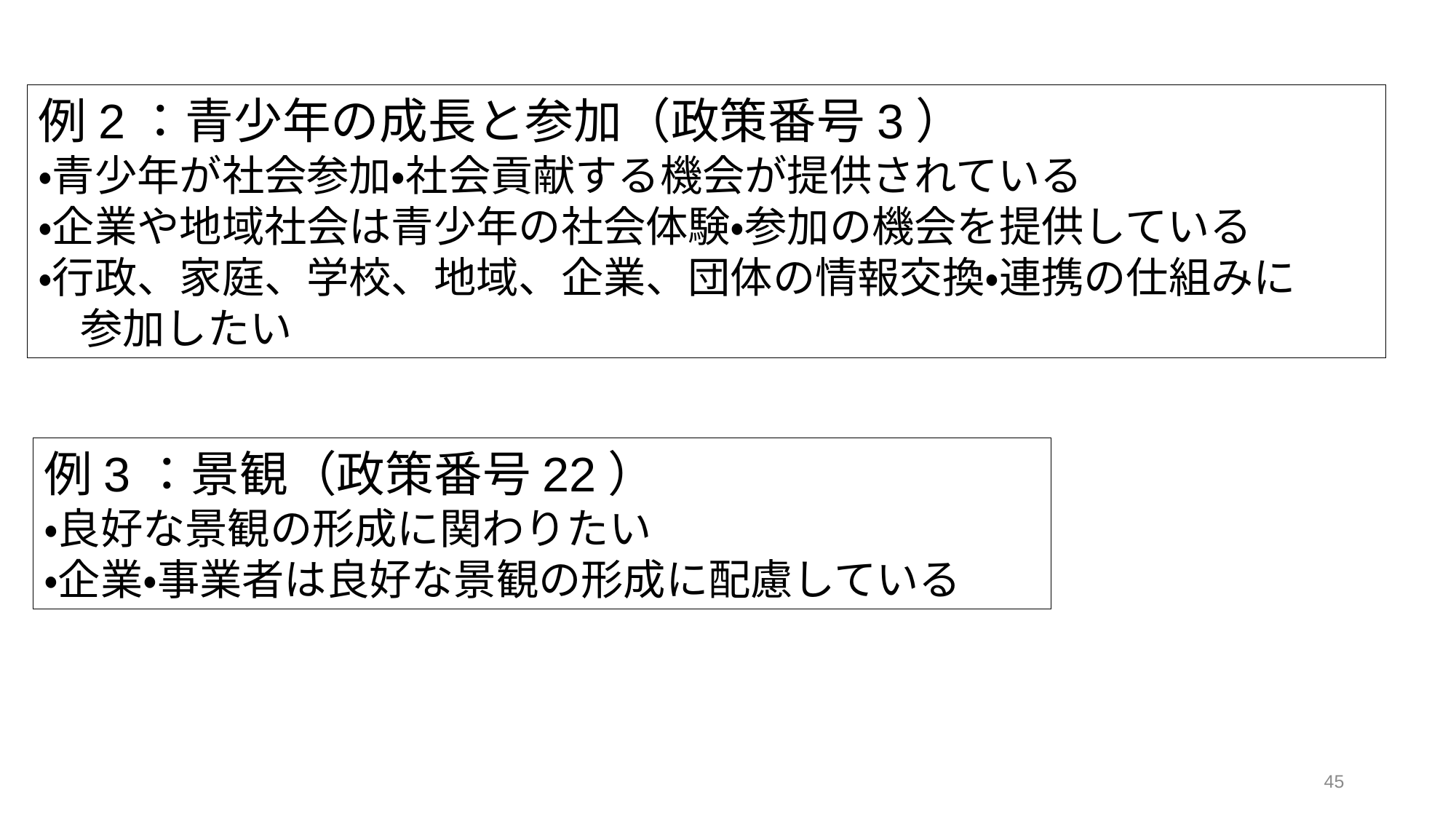

例2：青少年の成長と参加（政策番号3）
・青少年が社会参加・社会貢献する機会が提供されている
・企業や地域社会は青少年の社会体験・参加の機会を提供している
・行政、家庭、学校、地域、企業、団体の情報交換・連携の仕組みに
　参加したい
例3：景観（政策番号22）
・良好な景観の形成に関わりたい
・企業・事業者は良好な景観の形成に配慮している
45